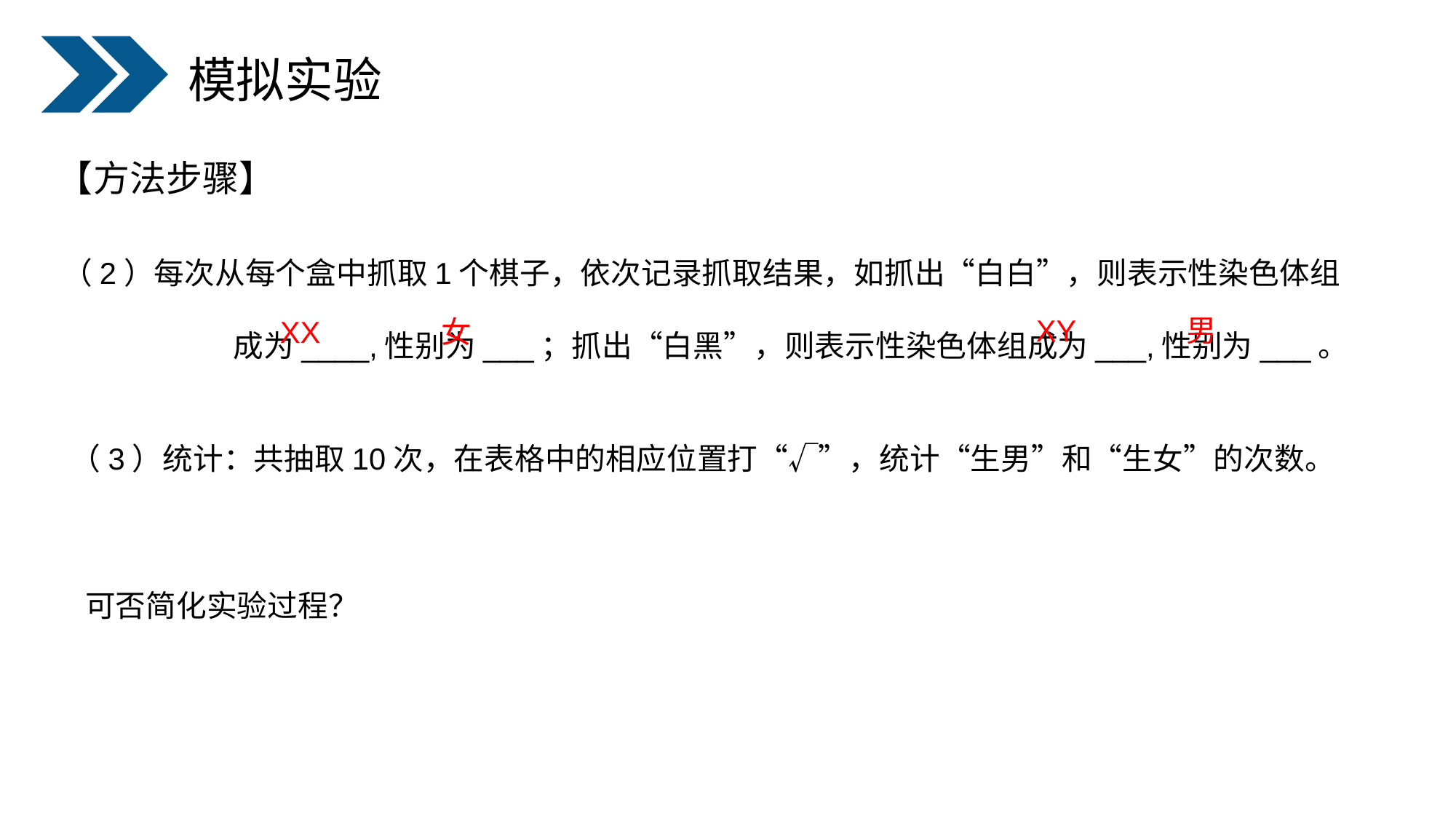

模拟实验
【方法步骤】
（2）每次从每个盒中抓取1个棋子，依次记录抓取结果，如抓出“白白”，则表示性染色体组成为____,性别为___；抓出“白黑”，则表示性染色体组成为___,性别为___。
XY
男
XX
女
（3）统计：共抽取10次，在表格中的相应位置打“√”，统计“生男”和“生女”的次数。
可否简化实验过程？